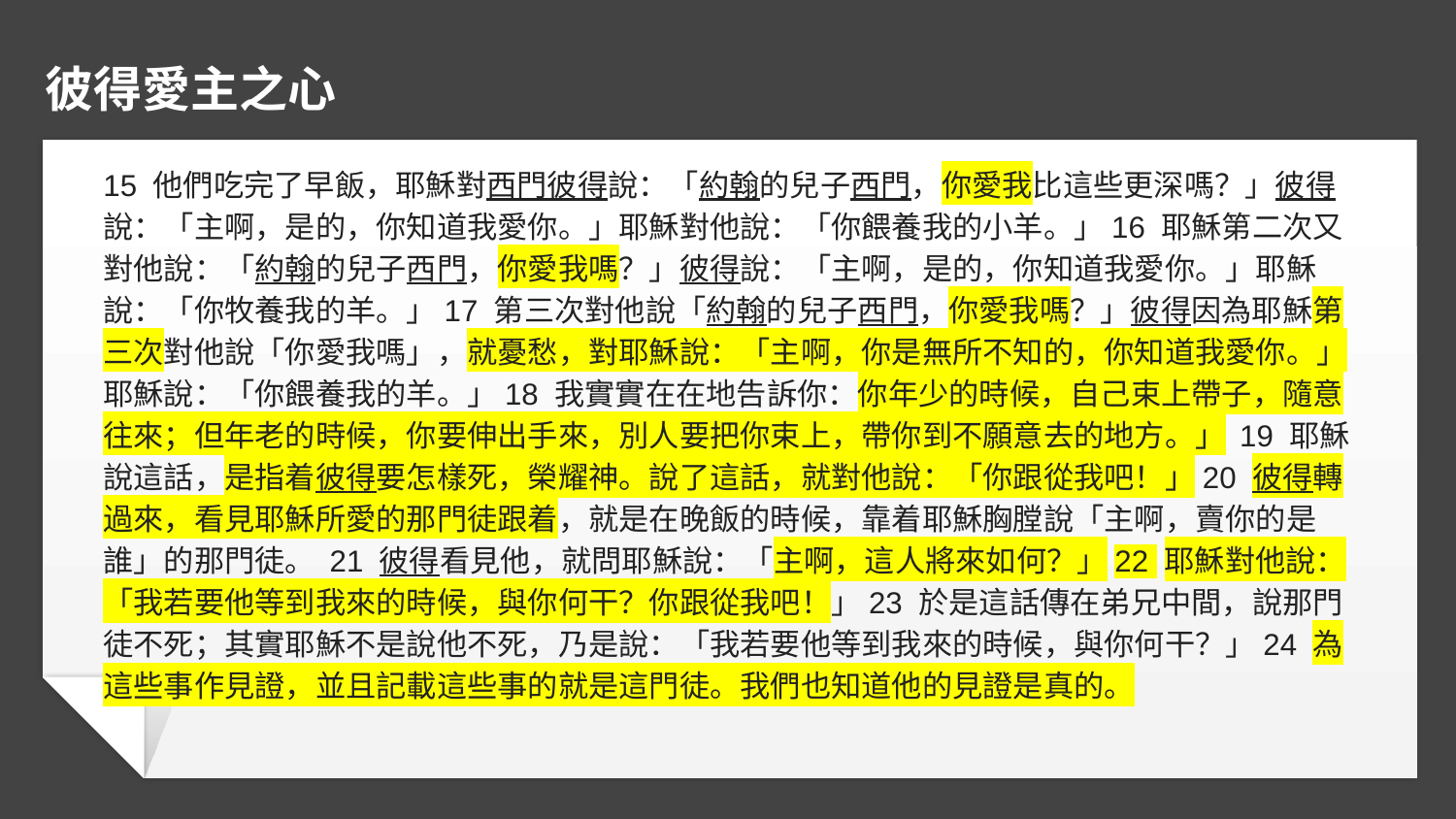

# 彼得愛主之心
15 他們吃完了早飯，耶穌對西門彼得說：「約翰的兒子西門，你愛我比這些更深嗎？」彼得說：「主啊，是的，你知道我愛你。」耶穌對他說：「你餵養我的小羊。」16 耶穌第二次又對他說：「約翰的兒子西門，你愛我嗎？」彼得說：「主啊，是的，你知道我愛你。」耶穌說：「你牧養我的羊。」17 第三次對他說「約翰的兒子西門，你愛我嗎？」彼得因為耶穌第三次對他說「你愛我嗎」，就憂愁，對耶穌說：「主啊，你是無所不知的，你知道我愛你。」耶穌說：「你餵養我的羊。」18 我實實在在地告訴你：你年少的時候，自己束上帶子，隨意往來；但年老的時候，你要伸出手來，別人要把你束上，帶你到不願意去的地方。」 19 耶穌說這話，是指着彼得要怎樣死，榮耀神。說了這話，就對他說：「你跟從我吧！」20 彼得轉過來，看見耶穌所愛的那門徒跟着，就是在晚飯的時候，靠着耶穌胸膛說「主啊，賣你的是誰」的那門徒。 21 彼得看見他，就問耶穌說：「主啊，這人將來如何？」22 耶穌對他說：「我若要他等到我來的時候，與你何干？你跟從我吧！」23 於是這話傳在弟兄中間，說那門徒不死；其實耶穌不是說他不死，乃是說：「我若要他等到我來的時候，與你何干？」24 為這些事作見證，並且記載這些事的就是這門徒。我們也知道他的見證是真的。